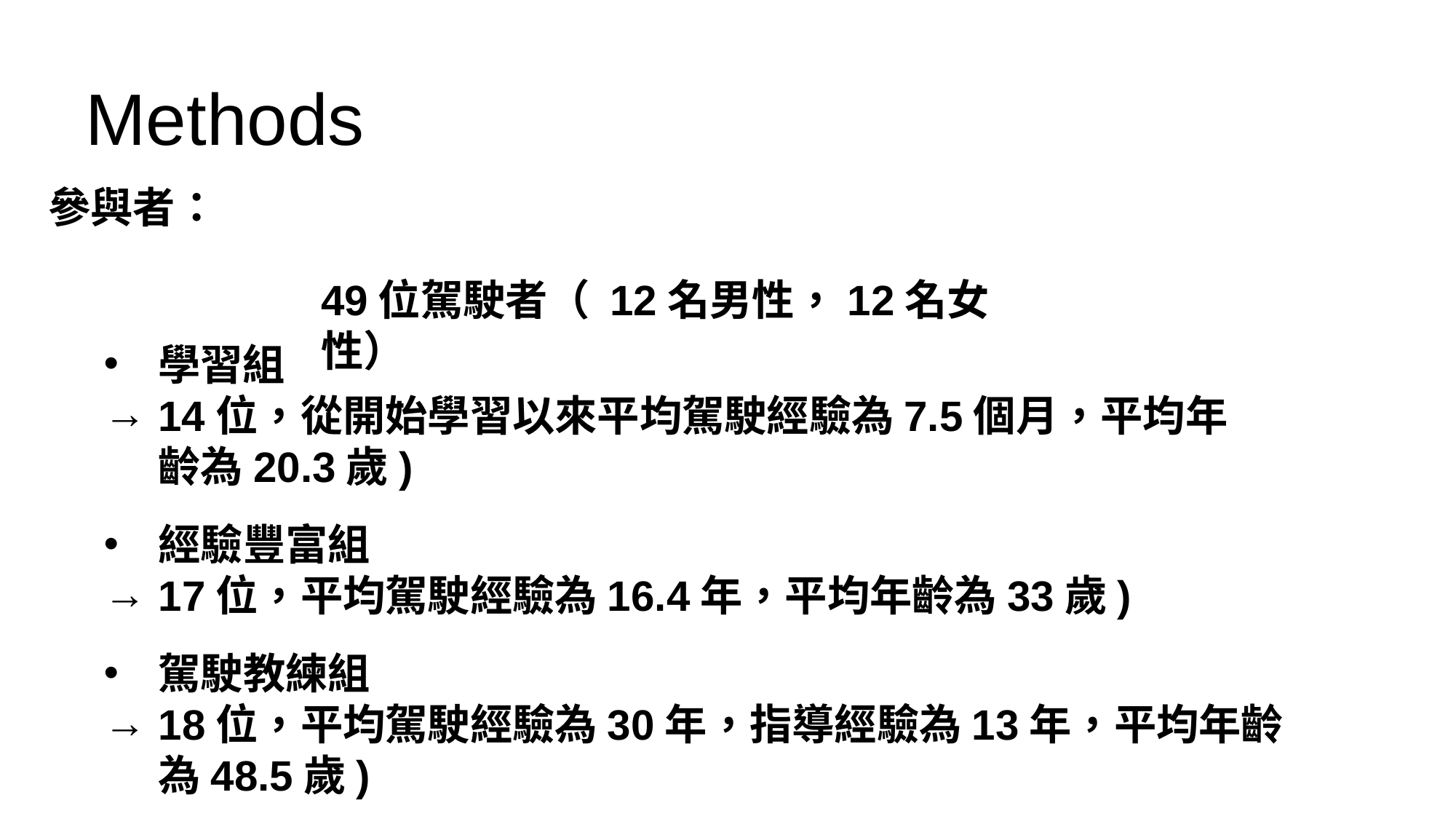

Methods
參與者：
49位駕駛者（ 12名男性，12名女性）
學習組
14位，從開始學習以來平均駕駛經驗為7.5個月，平均年齡為20.3歲)
經驗豐富組
17位，平均駕駛經驗為16.4年，平均年齡為33歲)
駕駛教練組
18位，平均駕駛經驗為30年，指導經驗為13年，平均年齡為48.5歲)